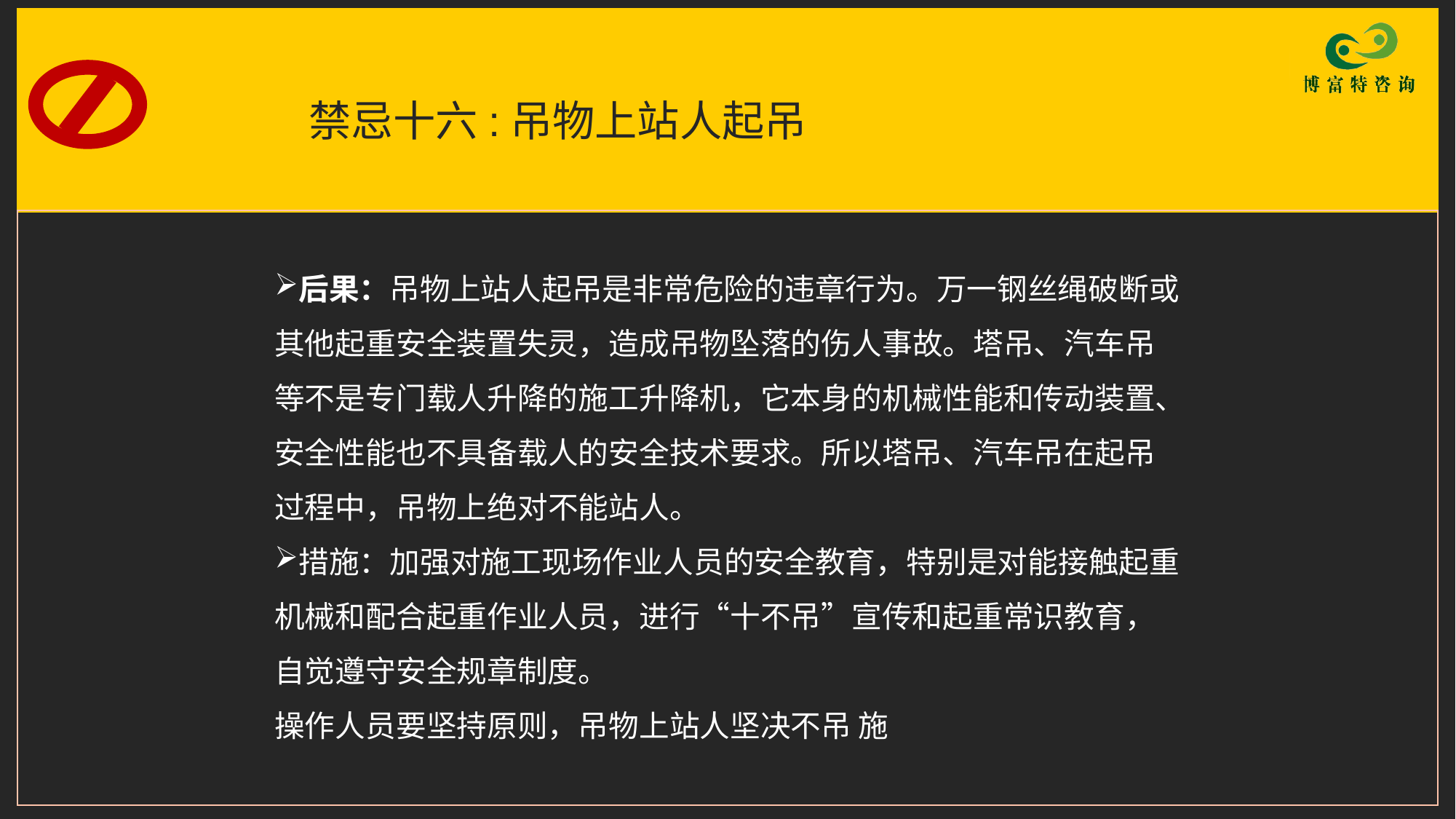

# 禁忌十六:吊物上站人起吊
后果：吊物上站人起吊是非常危险的违章行为。万一钢丝绳破断或其他起重安全装置失灵，造成吊物坠落的伤人事故。塔吊、汽车吊等不是专门载人升降的施工升降机，它本身的机械性能和传动装置、安全性能也不具备载人的安全技术要求。所以塔吊、汽车吊在起吊过程中，吊物上绝对不能站人。
措施：加强对施工现场作业人员的安全教育，特别是对能接触起重机械和配合起重作业人员，进行“十不吊”宣传和起重常识教育，自觉遵守安全规章制度。
操作人员要坚持原则，吊物上站人坚决不吊 施